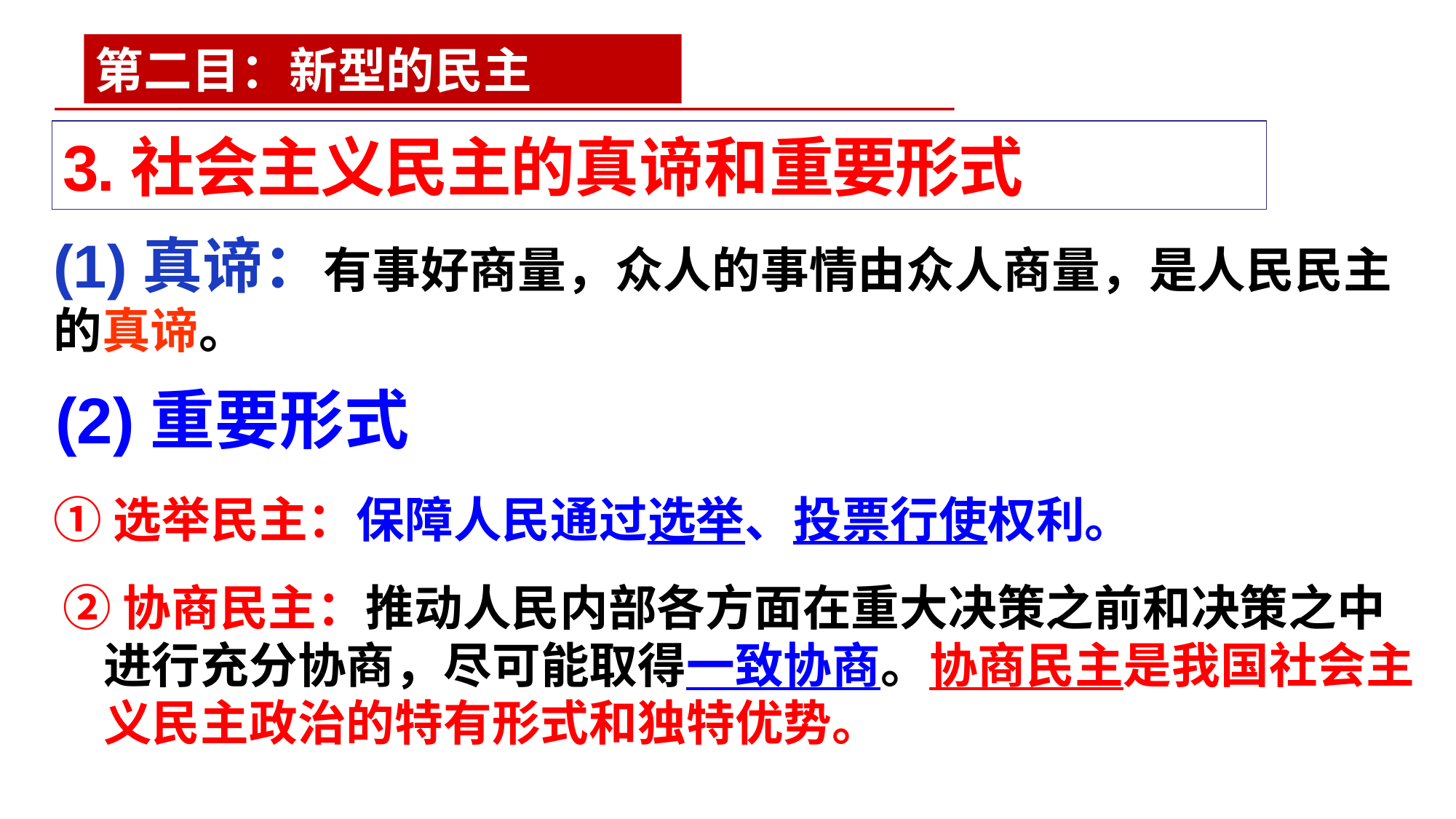

3.社会主义民主的真谛和重要形式
(1)真谛：有事好商量，众人的事情由众人商量，是人民民主的真谛。
(2)重要形式
①选举民主：保障人民通过选举、投票行使权利。
②协商民主：推动人民内部各方面在重大决策之前和决策之中进行充分协商，尽可能取得一致协商。协商民主是我国社会主义民主政治的特有形式和独特优势。